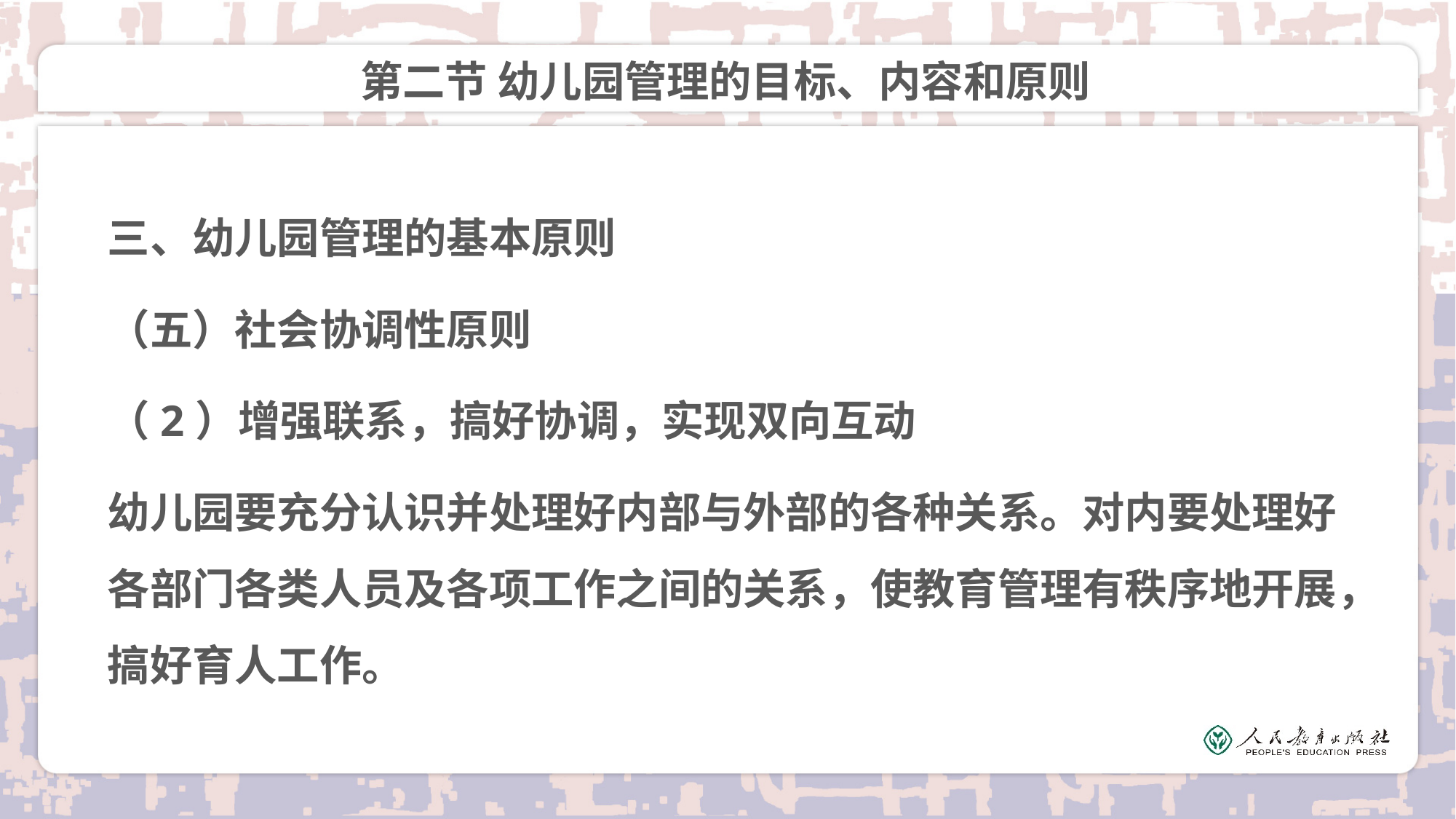

# 第二节 幼儿园管理的目标、内容和原则
三、幼儿园管理的基本原则
（五）社会协调性原则
（2）增强联系，搞好协调，实现双向互动
幼儿园要充分认识并处理好内部与外部的各种关系。对内要处理好各部门各类人员及各项工作之间的关系，使教育管理有秩序地开展，搞好育人工作。